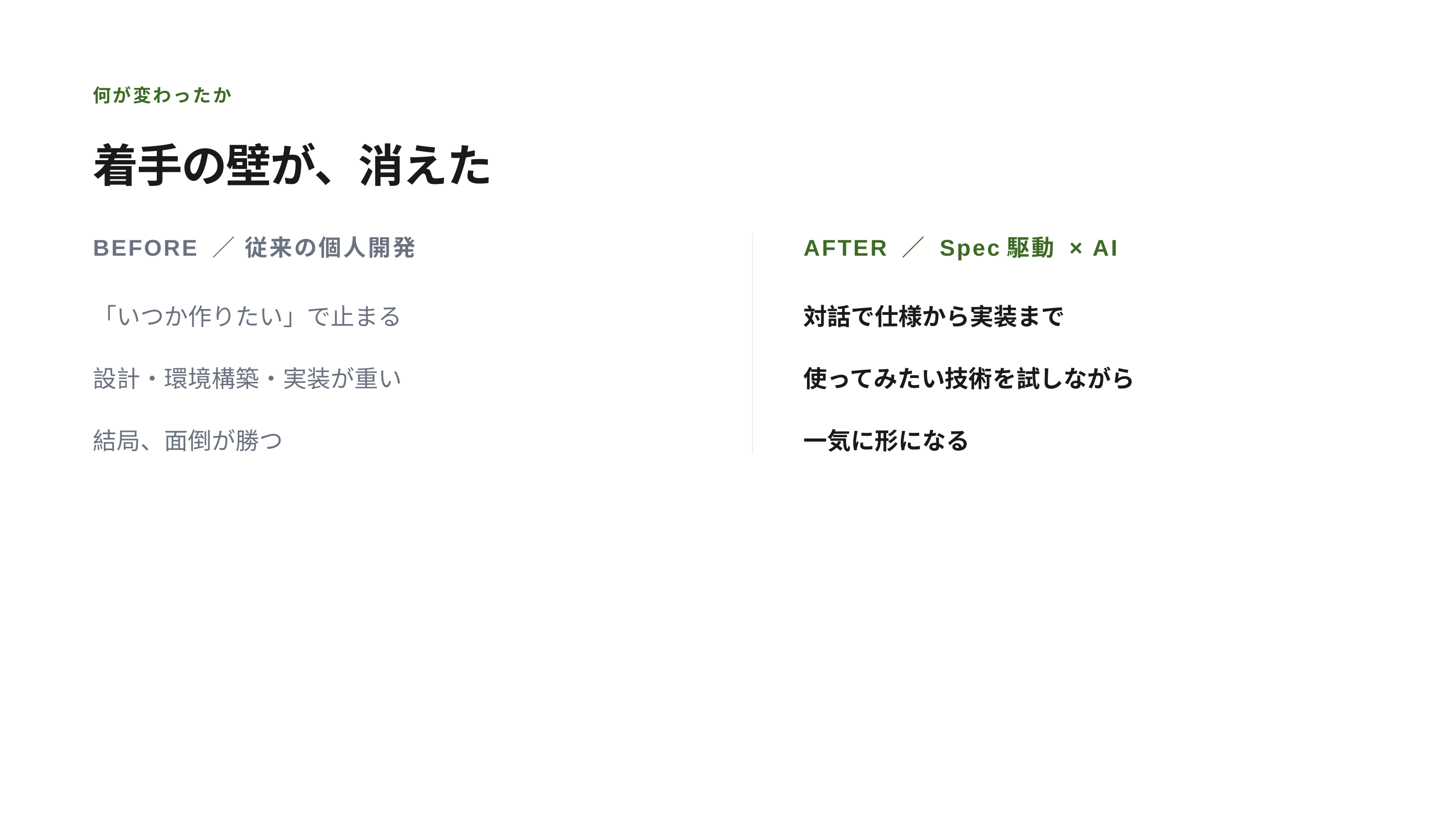

何が変わったか
着手の壁が、消えた
BEFORE ／ 従来の個人開発

AFTER ／ Spec駆動 × AI
「いつか作りたい」で止まる
対話で仕様から実装まで
設計・環境構築・実装が重い
使ってみたい技術を試しながら
結局、面倒が勝つ
一気に形になる